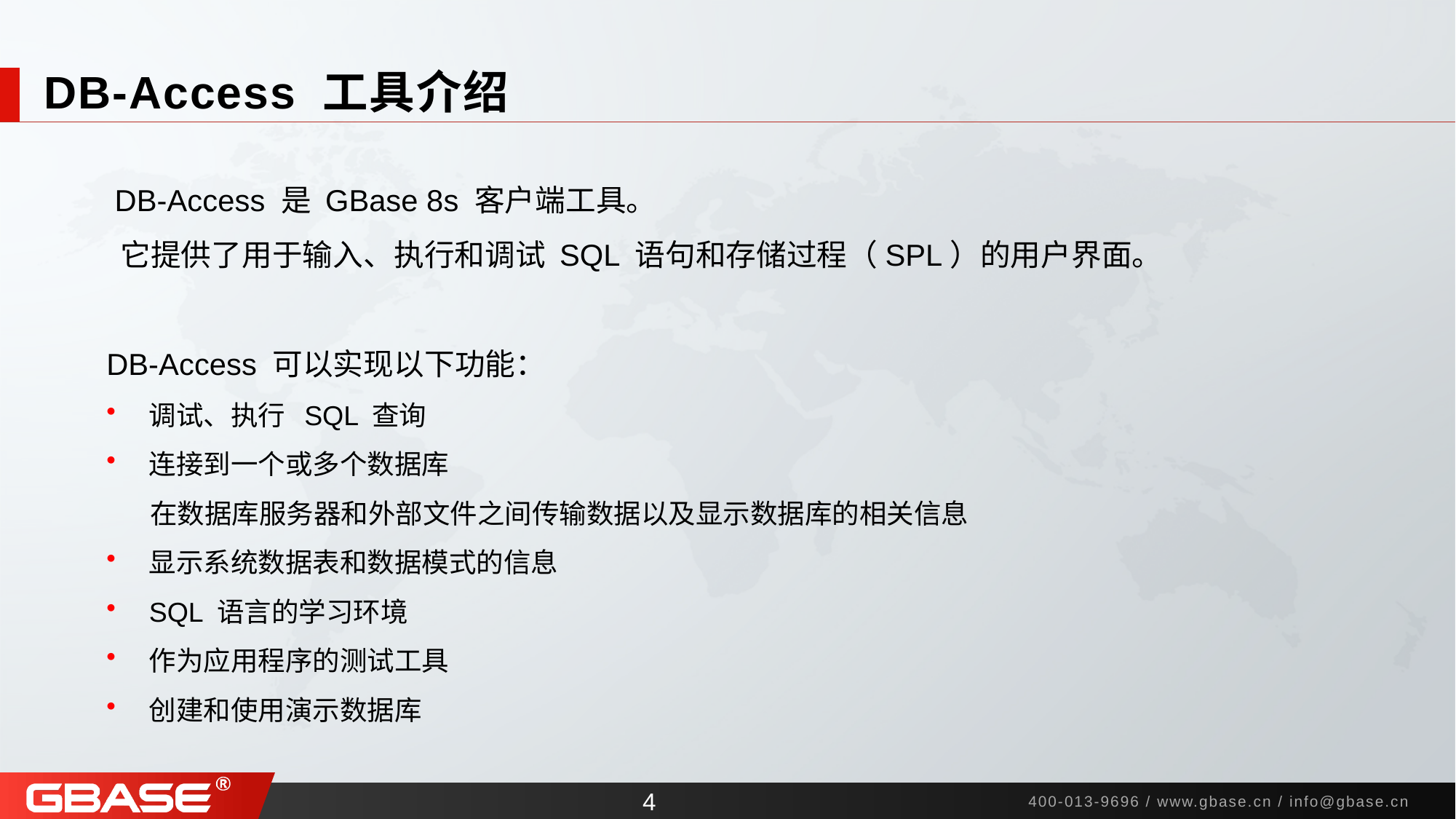

# DB-Access 工具介绍
 DB-Access 是 GBase 8s 客户端工具。
 它提供了用于输入、执行和调试 SQL 语句和存储过程（SPL）的用户界面。

DB-Access 可以实现以下功能：
调试、执行  SQL 查询
连接到一个或多个数据库
      在数据库服务器和外部文件之间传输数据以及显示数据库的相关信息
显示系统数据表和数据模式的信息
SQL 语言的学习环境
作为应用程序的测试工具
创建和使用演示数据库